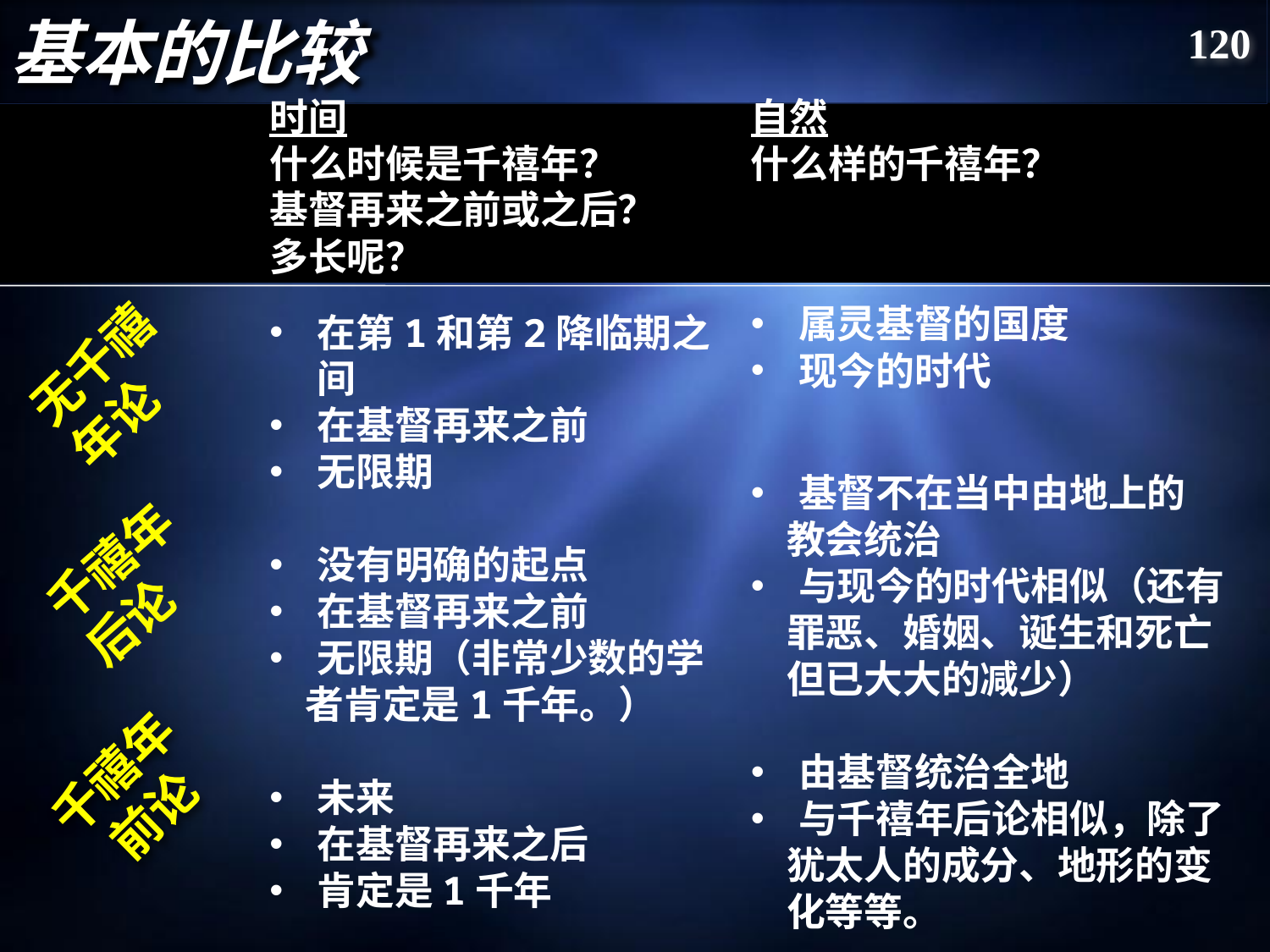

# 基本的比较
120
时间
什么时候是千禧年？
基督再来之前或之后？
多长呢？

在第1和第2降临期之间
在基督再来之前
无限期

没有明确的起点
在基督再来之前
无限期（非常少数的学
   者肯定是1千年。）

未来
在基督再来之后
肯定是1千年

自然
什么样的千禧年？

属灵基督的国度
现今的时代

基督不在当中由地上的
   教会统治
与现今的时代相似（还有
   罪恶、婚姻、诞生和死亡
   但已大大的减少）

由基督统治全地
与千禧年后论相似，除了
   犹太人的成分、地形的变
   化等等。

无千禧
年论
千禧年
后论
千禧年前论